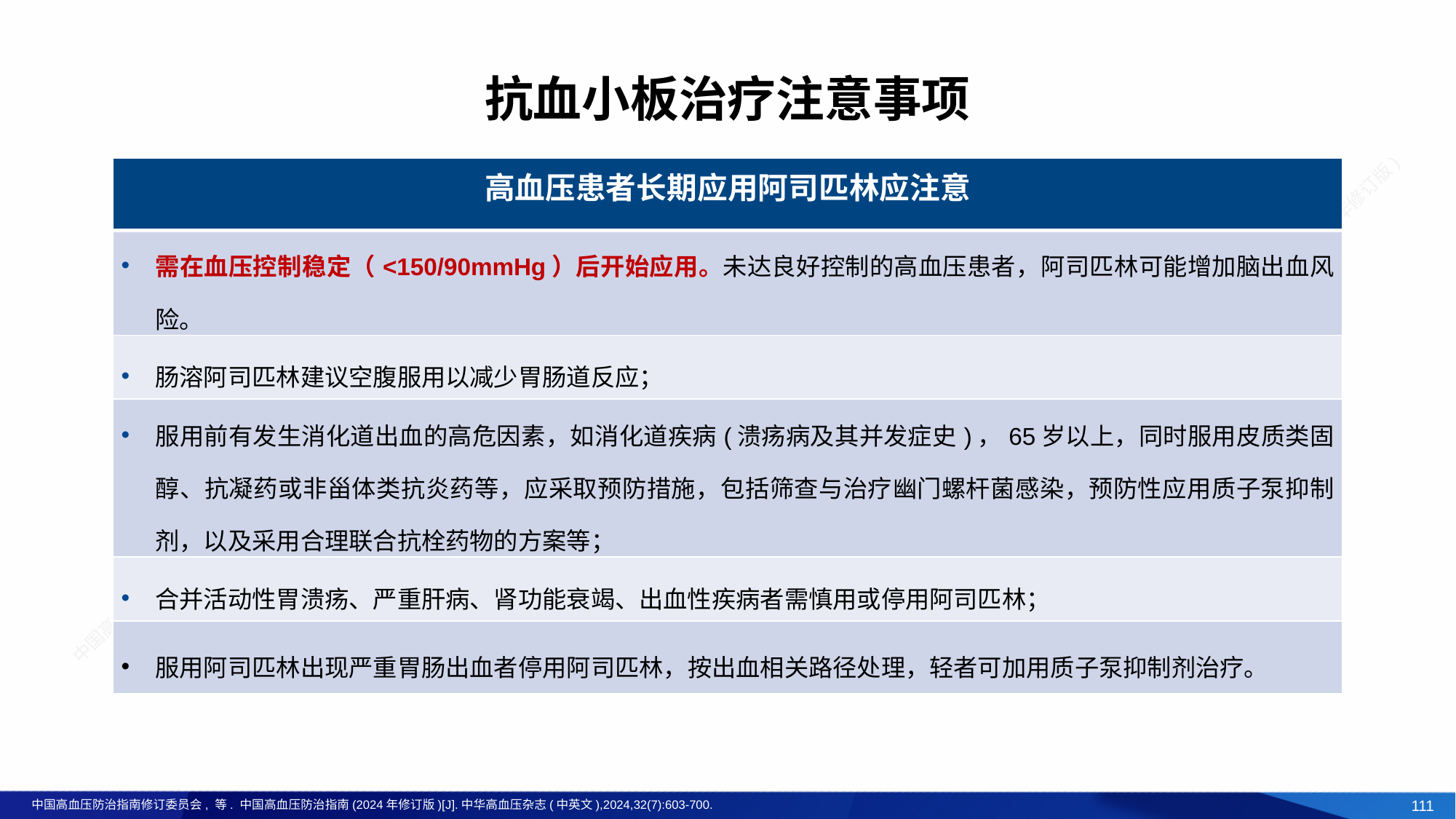

# 抗血小板治疗注意事项
| 高血压患者长期应用阿司匹林应注意 |
| --- |
| 需在血压控制稳定（<150/90mmHg）后开始应用。未达良好控制的高血压患者，阿司匹林可能增加脑出血风险。 |
| 肠溶阿司匹林建议空腹服用以减少胃肠道反应； |
| 服用前有发生消化道出血的高危因素，如消化道疾病(溃疡病及其并发症史)，65岁以上，同时服用皮质类固醇、抗凝药或非甾体类抗炎药等，应采取预防措施，包括筛查与治疗幽门螺杆菌感染，预防性应用质子泵抑制剂，以及采用合理联合抗栓药物的方案等； |
| 合并活动性胃溃疡、严重肝病、肾功能衰竭、出血性疾病者需慎用或停用阿司匹林； |
| 服用阿司匹林出现严重胃肠出血者停用阿司匹林，按出血相关路径处理，轻者可加用质子泵抑制剂治疗。 |